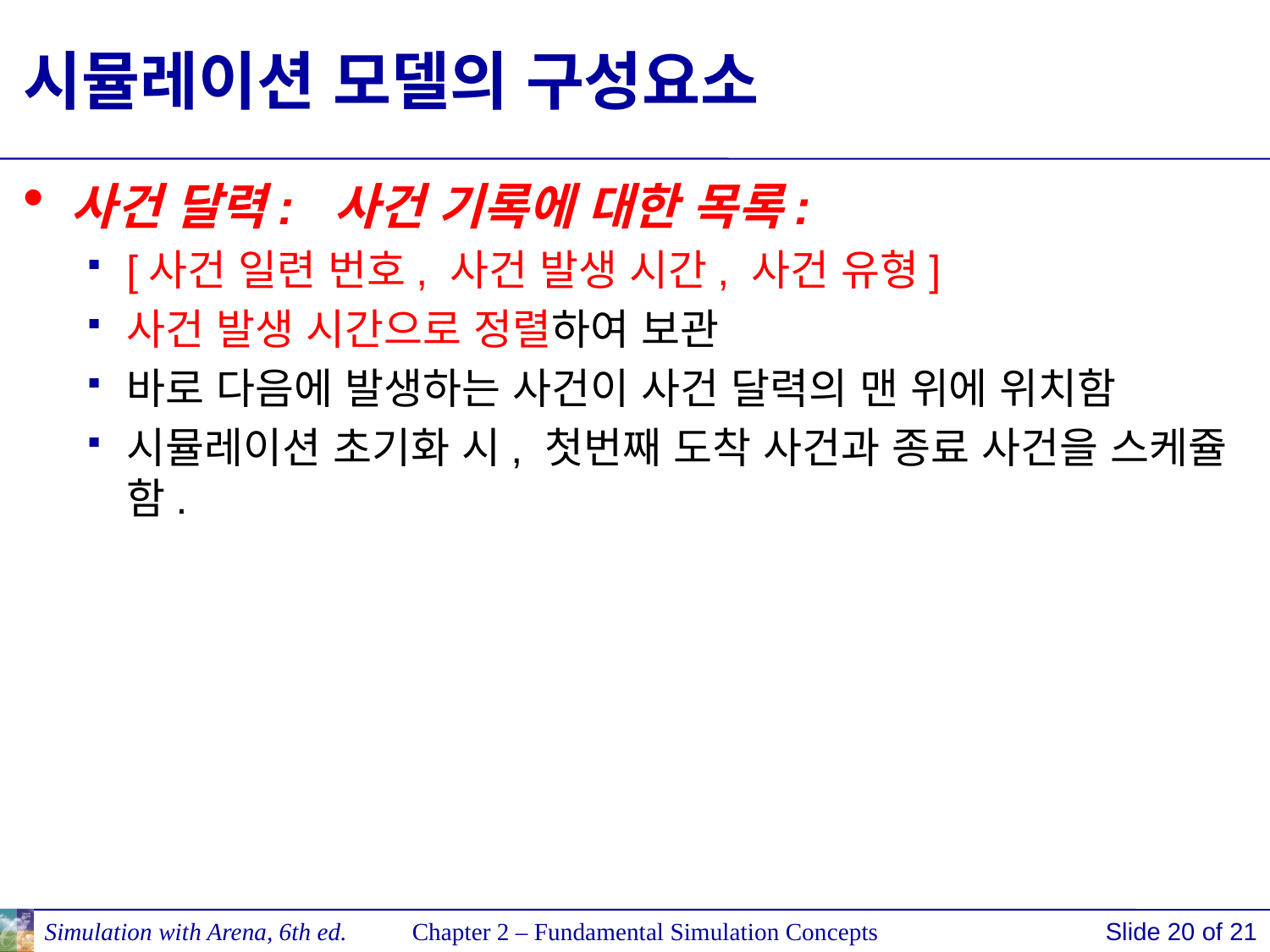

# 시뮬레이션 모델의 구성요소
사건 달력:  사건 기록에 대한 목록:
[사건 일련 번호, 사건 발생 시간, 사건 유형]
사건 발생 시간으로 정렬하여 보관
바로 다음에 발생하는 사건이 사건 달력의 맨 위에 위치함
시뮬레이션 초기화 시, 첫번째 도착 사건과 종료 사건을 스케쥴 함.
Simulation with Arena, 6th ed.
Chapter 2 – Fundamental Simulation Concepts
Slide 20 of 21